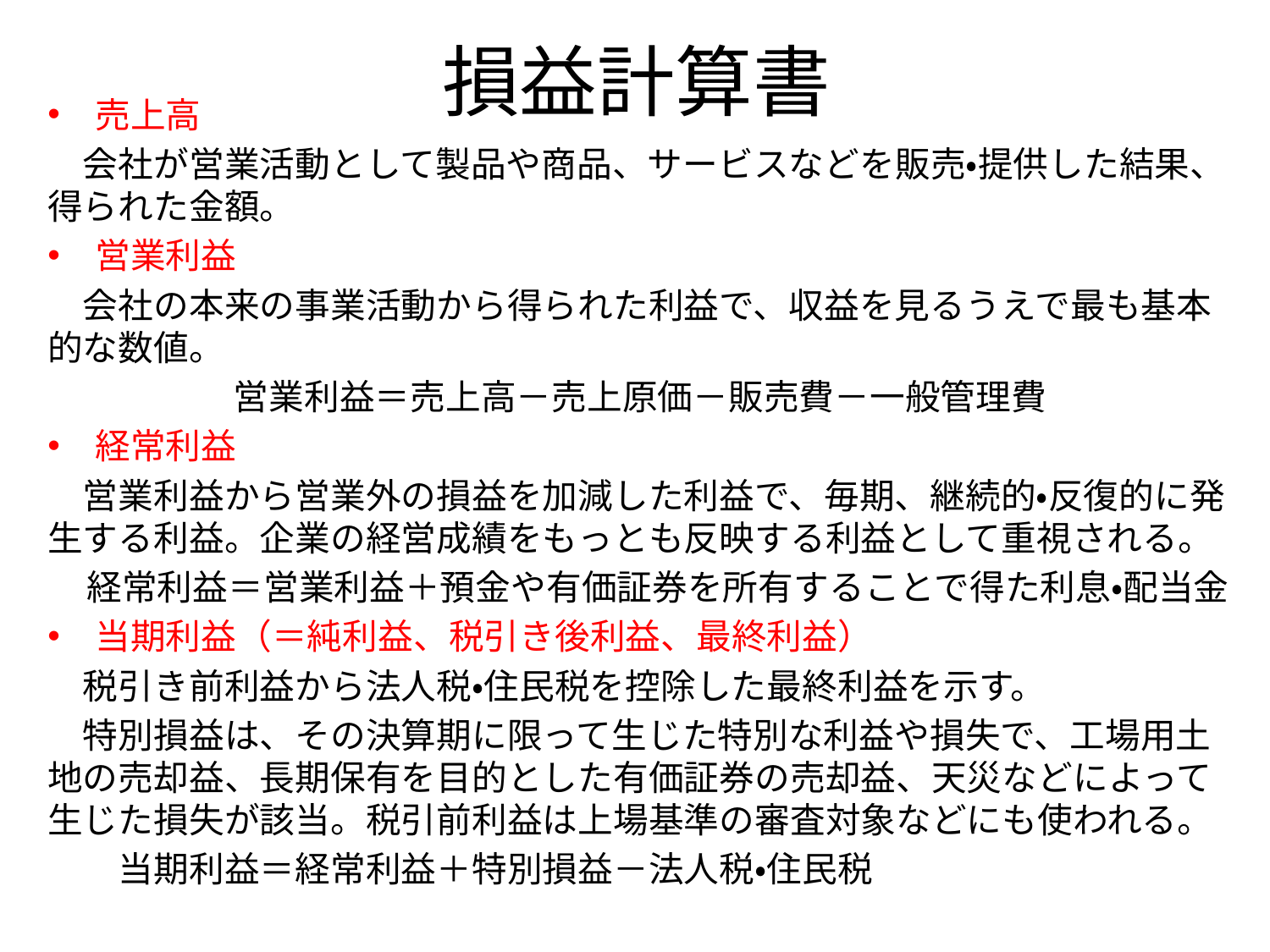

# 損益計算書
売上高
　会社が営業活動として製品や商品、サービスなどを販売・提供した結果、得られた金額。
営業利益
　会社の本来の事業活動から得られた利益で、収益を見るうえで最も基本的な数値。
営業利益＝売上高－売上原価－販売費－一般管理費
経常利益
　営業利益から営業外の損益を加減した利益で、毎期、継続的・反復的に発生する利益。企業の経営成績をもっとも反映する利益として重視される。
　経常利益＝営業利益＋預金や有価証券を所有することで得た利息・配当金
当期利益（＝純利益、税引き後利益、最終利益）
　税引き前利益から法人税・住民税を控除した最終利益を示す。
　特別損益は、その決算期に限って生じた特別な利益や損失で、工場用土地の売却益、長期保有を目的とした有価証券の売却益、天災などによって生じた損失が該当。税引前利益は上場基準の審査対象などにも使われる。
　　当期利益＝経常利益＋特別損益－法人税・住民税